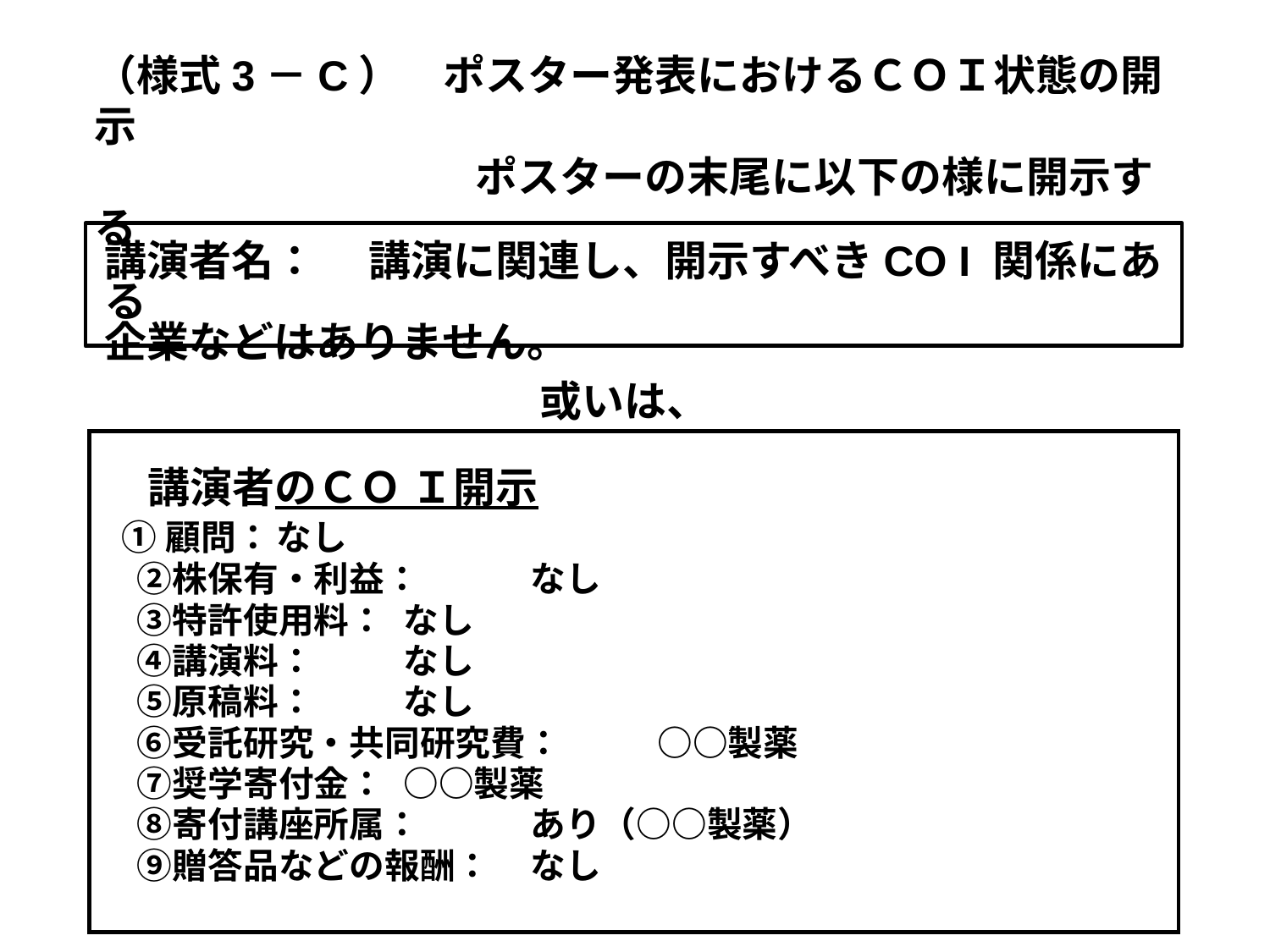

（様式3－C）　ポスター発表におけるＣＯＩ状態の開示
　　　　　　　　　ポスターの末尾に以下の様に開示する

講演者名： 　講演に関連し、開示すべきCO I 関係にある
企業などはありません。
或いは、

　講演者のＣＯ Ｉ開示
  ①顧問：	なし
　②株保有・利益：	なし
　③特許使用料：	なし
　④講演料：	なし
　⑤原稿料：	なし
　⑥受託研究・共同研究費：	○○製薬
　⑦奨学寄付金：	○○製薬
　⑧寄付講座所属：	あり（○○製薬）
　⑨贈答品などの報酬：	なし